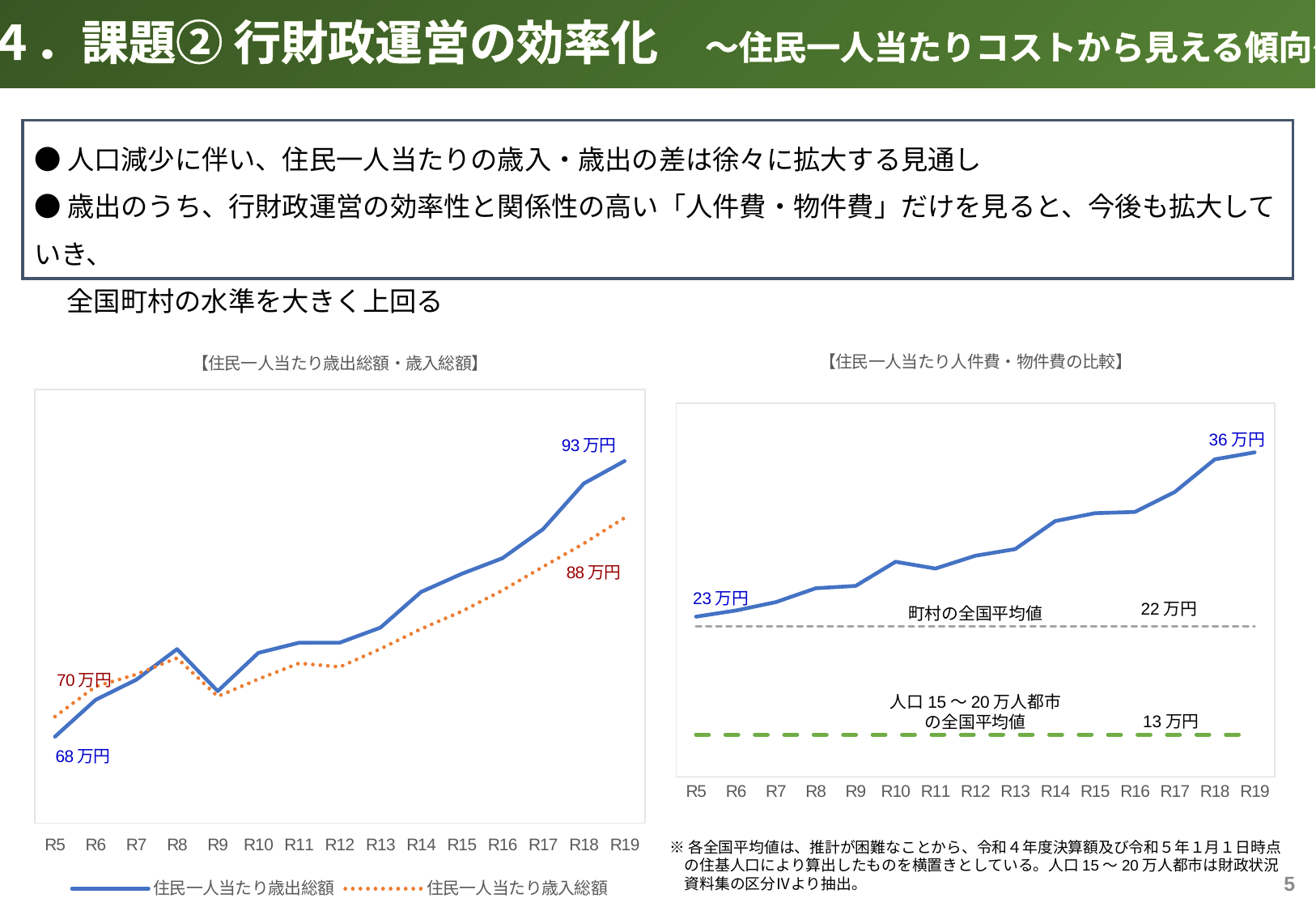

４．課題② 行財政運営の効率化　～住民一人当たりコストから見える傾向～

●人口減少に伴い、住民一人当たりの歳入・歳出の差は徐々に拡大する見通し
●歳出のうち、行財政運営の効率性と関係性の高い「人件費・物件費」だけを見ると、今後も拡大していき、
　 全国町村の水準を大きく上回る

### Chart: 【住民一人当たり歳出総額・歳入総額】

| Category | 住民一人当たり歳出総額 | 住民一人当たり歳入総額 |
|---|---|---|
| R5 | 679.7561833313797 | 698.2768725823468 |
| R6 | 713.738172236196 | 726.0749790394059 |
| R7 | 732.3046779328924 | 737.2030369826108 |
| R8 | 760.5157736604907 | 752.2533800701051 |
| R9 | 721.7669654289373 | 716.9014084507043 |
| R10 | 757.0754716981132 | 732.8354297693921 |
| R11 | 766.4341293265361 | 747.5181110812986 |
| R12 | 766.4925783397472 | 744.0901594282573 |
| R13 | 780.2987598647126 | 760.7102593010146 |
| R14 | 813.3044107013739 | 779.175704989154 |
| R15 | 829.9925760950259 | 795.3971789161099 |
| R16 | 844.3698504729937 | 814.7696063472688 |
| R17 | 871.1954816441795 | 836.5233762158771 |
| R18 | 913.317191283293 | 857.9499596448749 |
| R19 | 933.9983374896094 | 881.6292601828761 |

### Chart: 【住民一人当たり人件費・物件費の比較】

| Category |  |  |  |
|---|---|---|---|
| R5 | 228.57812683155552 | 134.0 | 221.0 |
| R6 | 233.5609054976644 | 134.0 | 221.0 |
| R7 | 240.26451138868478 | 134.0 | 221.0 |
| R8 | 251.37706559839762 | 134.0 | 221.0 |
| R9 | 253.2650448143406 | 134.0 | 221.0 |
| R10 | 272.66771488469607 | 134.0 | 221.0 |
| R11 | 267.23906627314193 | 134.0 | 221.0 |
| R12 | 277.48763056624523 | 134.0 | 221.0 |
| R13 | 282.83540022547913 | 134.0 | 221.0 |
| R14 | 305.2783803326103 | 134.0 | 221.0 |
| R15 | 311.6555308092057 | 134.0 | 221.0 |
| R16 | 312.63350625572167 | 134.0 | 221.0 |
| R17 | 328.67900847191714 | 134.0 | 221.0 |
| R18 | 354.8022598870056 | 134.0 | 221.0 |
| R19 | 360.4322527015794 | 134.0 | 221.0 |
36万円
23万円
22万円
町村の全国平均値
人口15～20万人都市
の全国平均値
13万円
※各全国平均値は、推計が困難なことから、令和４年度決算額及び令和５年１月１日時点
　の住基人口により算出したものを横置きとしている。人口15～20万人都市は財政状況
　資料集の区分Ⅳより抽出。
5